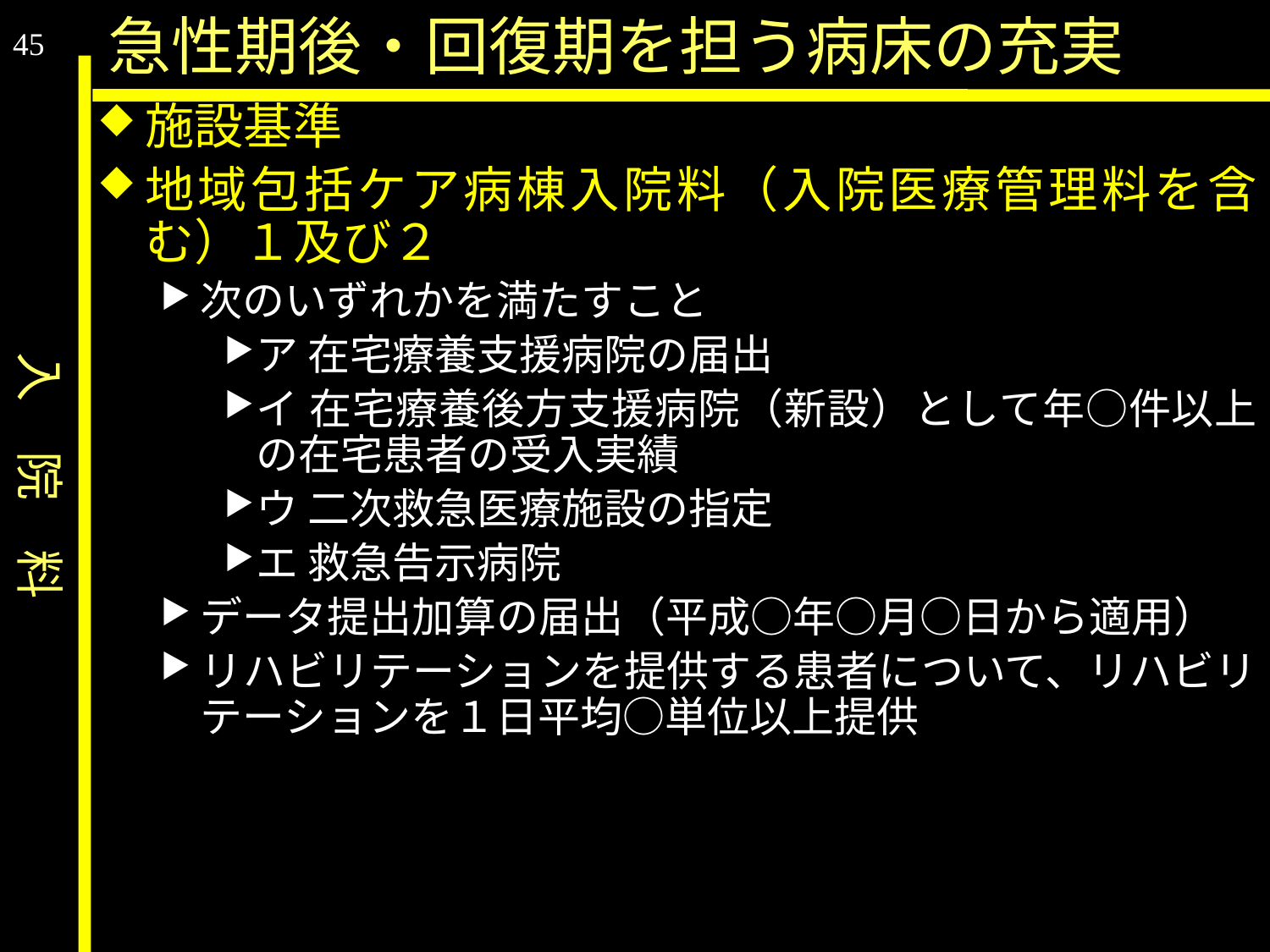

入　院　料
急性期後・回復期を担う病床の充実
45

施設基準
地域包括ケア病棟入院料（入院医療管理料を含む）１及び２
次のいずれかを満たすこと
ア 在宅療養支援病院の届出
イ 在宅療養後方支援病院（新設）として年○件以上の在宅患者の受入実績
ウ 二次救急医療施設の指定
エ 救急告示病院
データ提出加算の届出（平成○年○月○日から適用）
リハビリテーションを提供する患者について、リハビリテーションを１日平均○単位以上提供